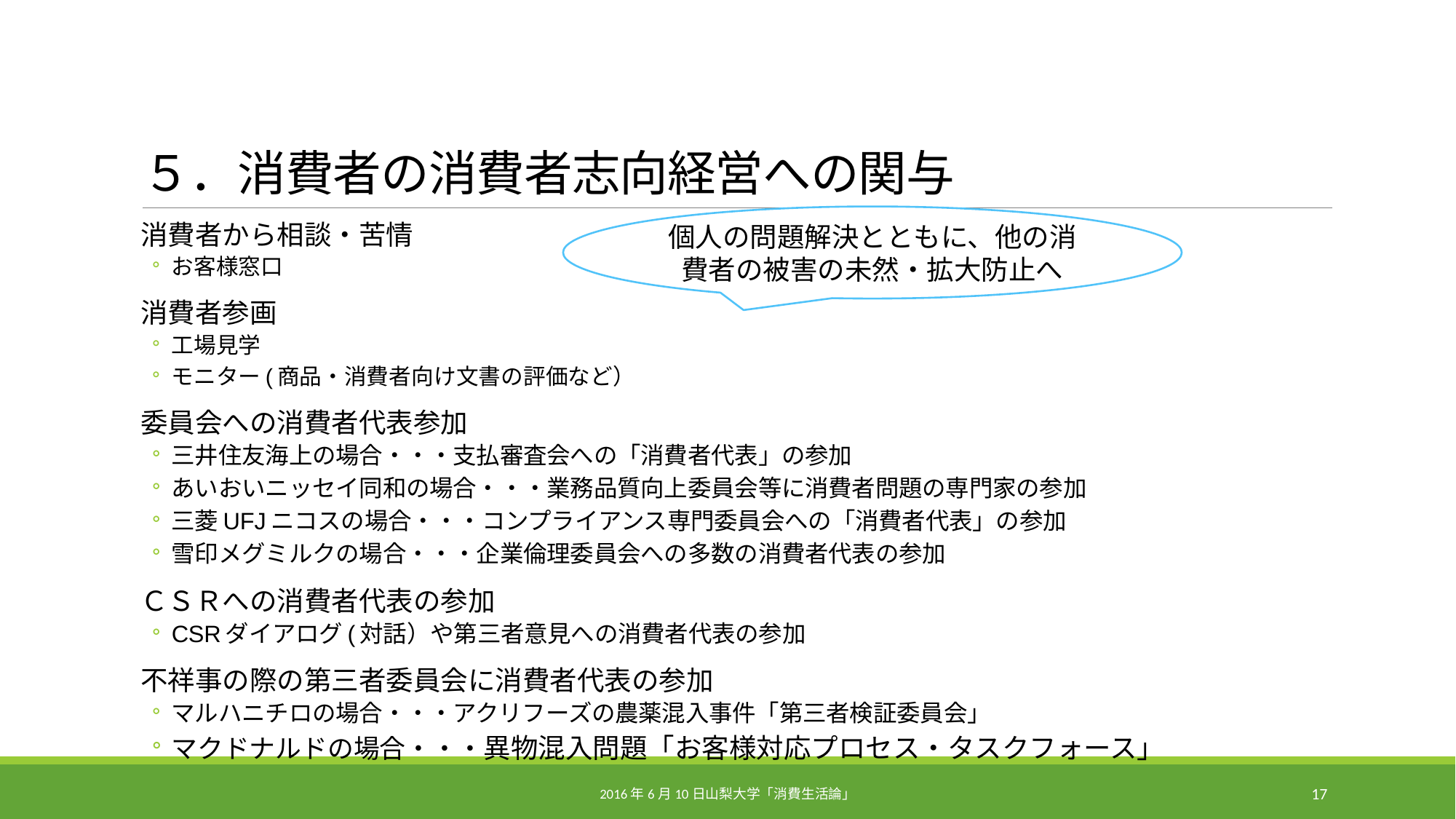

# ５．消費者の消費者志向経営への関与
個人の問題解決とともに、他の消費者の被害の未然・拡大防止へ
消費者から相談・苦情
お客様窓口
消費者参画
工場見学
モニター(商品・消費者向け文書の評価など）
委員会への消費者代表参加
三井住友海上の場合・・・支払審査会への「消費者代表」の参加
あいおいニッセイ同和の場合・・・業務品質向上委員会等に消費者問題の専門家の参加
三菱UFJニコスの場合・・・コンプライアンス専門委員会への「消費者代表」の参加
雪印メグミルクの場合・・・企業倫理委員会への多数の消費者代表の参加
ＣＳＲへの消費者代表の参加
CSRダイアログ(対話）や第三者意見への消費者代表の参加
不祥事の際の第三者委員会に消費者代表の参加
マルハニチロの場合・・・アクリフーズの農薬混入事件「第三者検証委員会」
マクドナルドの場合・・・異物混入問題「お客様対応プロセス・タスクフォース」

2016年6月10日山梨大学「消費生活論」
17